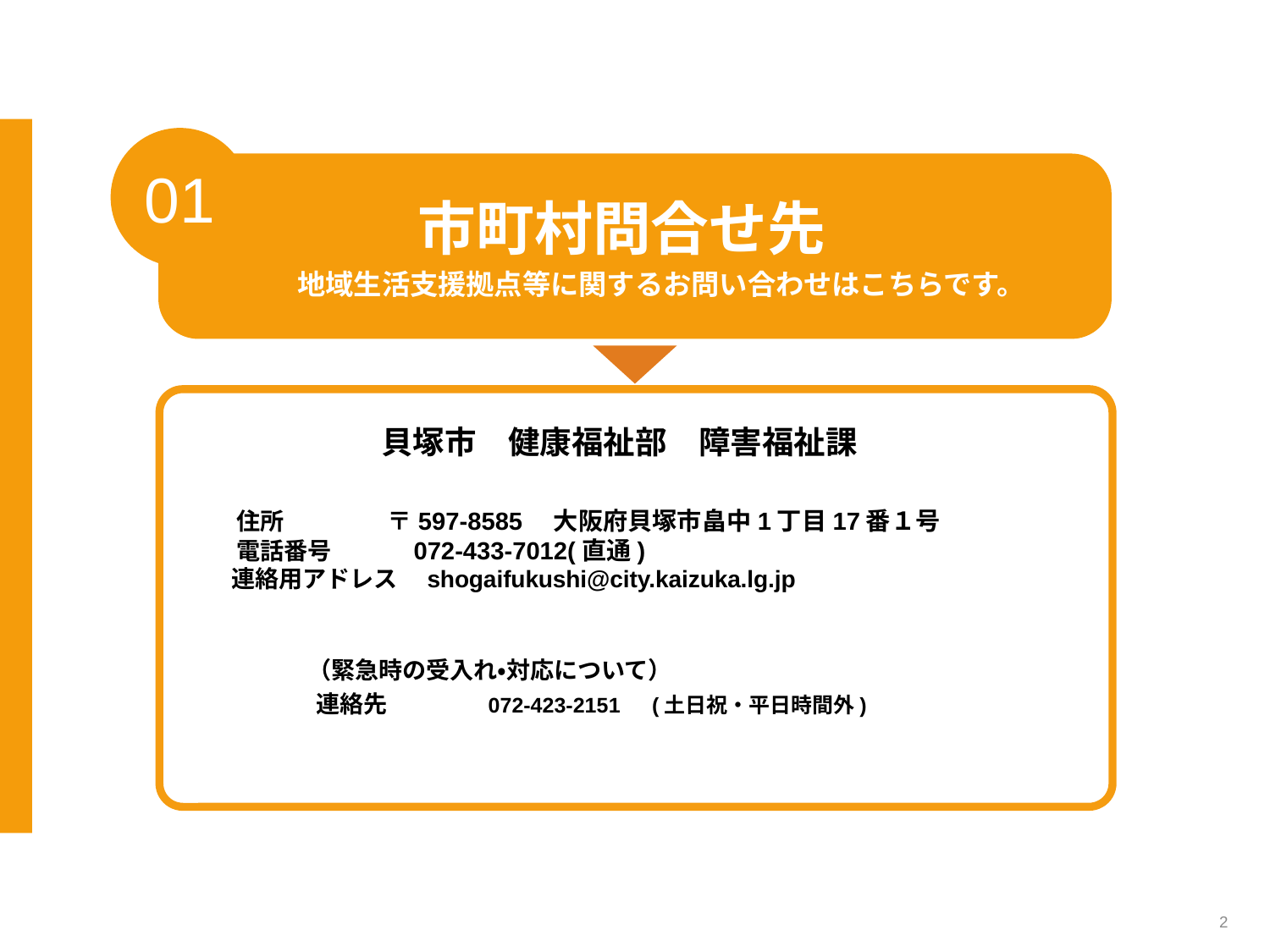

01

市町村問合せ先
地域生活支援拠点等に関するお問い合わせはこちらです。

貝塚市　健康福祉部　障害福祉課

　　住所　              〒597-8585　大阪府貝塚市畠中1丁目17番１号
　　電話番号　          072-433-7012(直通)
       連絡用アドレス　shogaifukushi@city.kaizuka.lg.jp

　（緊急時の受入れ・対応について）
     連絡先　　　　072-423-2151　(土日祝・平日時間外)

2